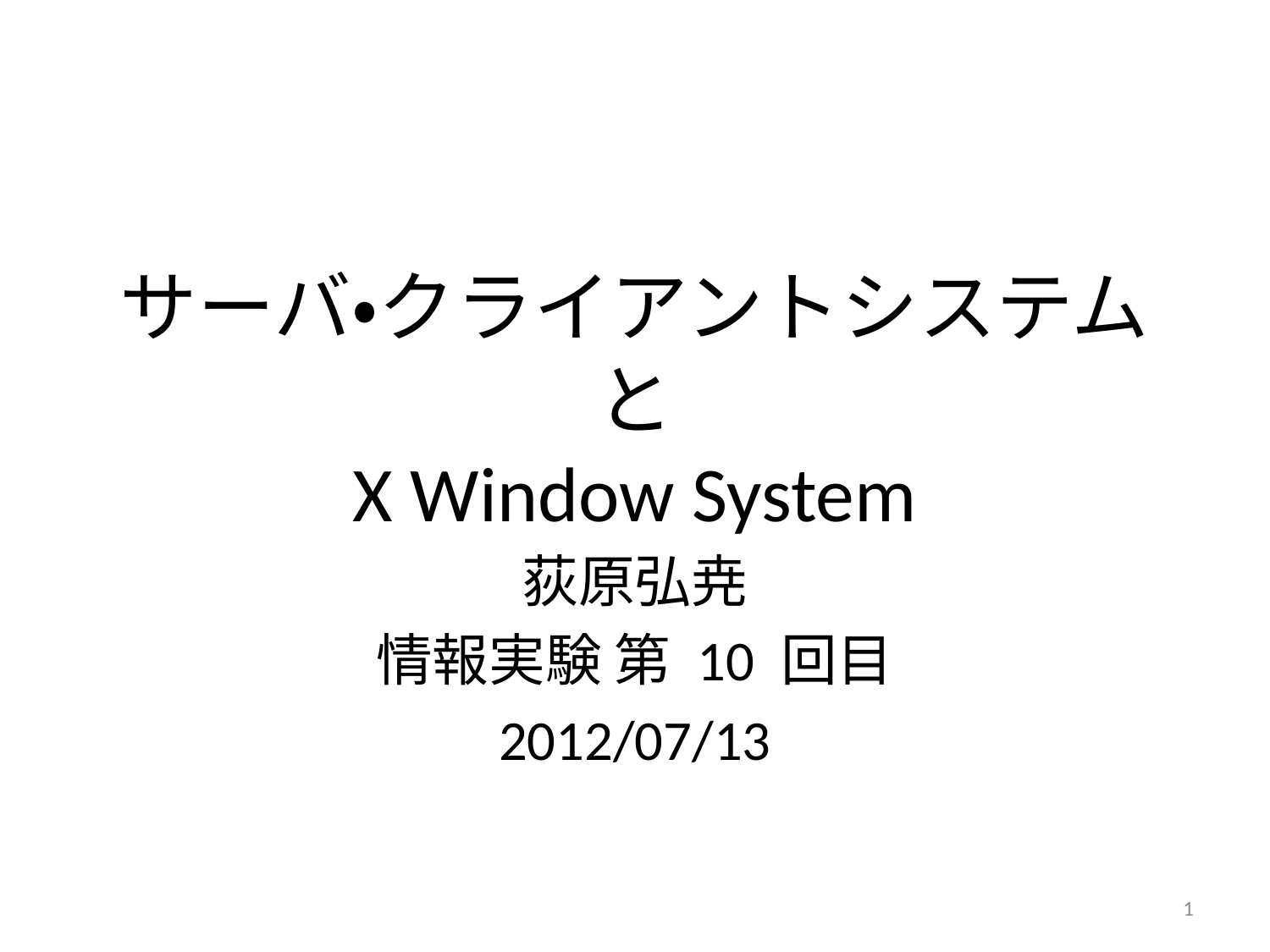

# サーバ・クライアントシステムと X Window System
荻原弘尭
情報実験 第 10 回目
2012/07/13
1